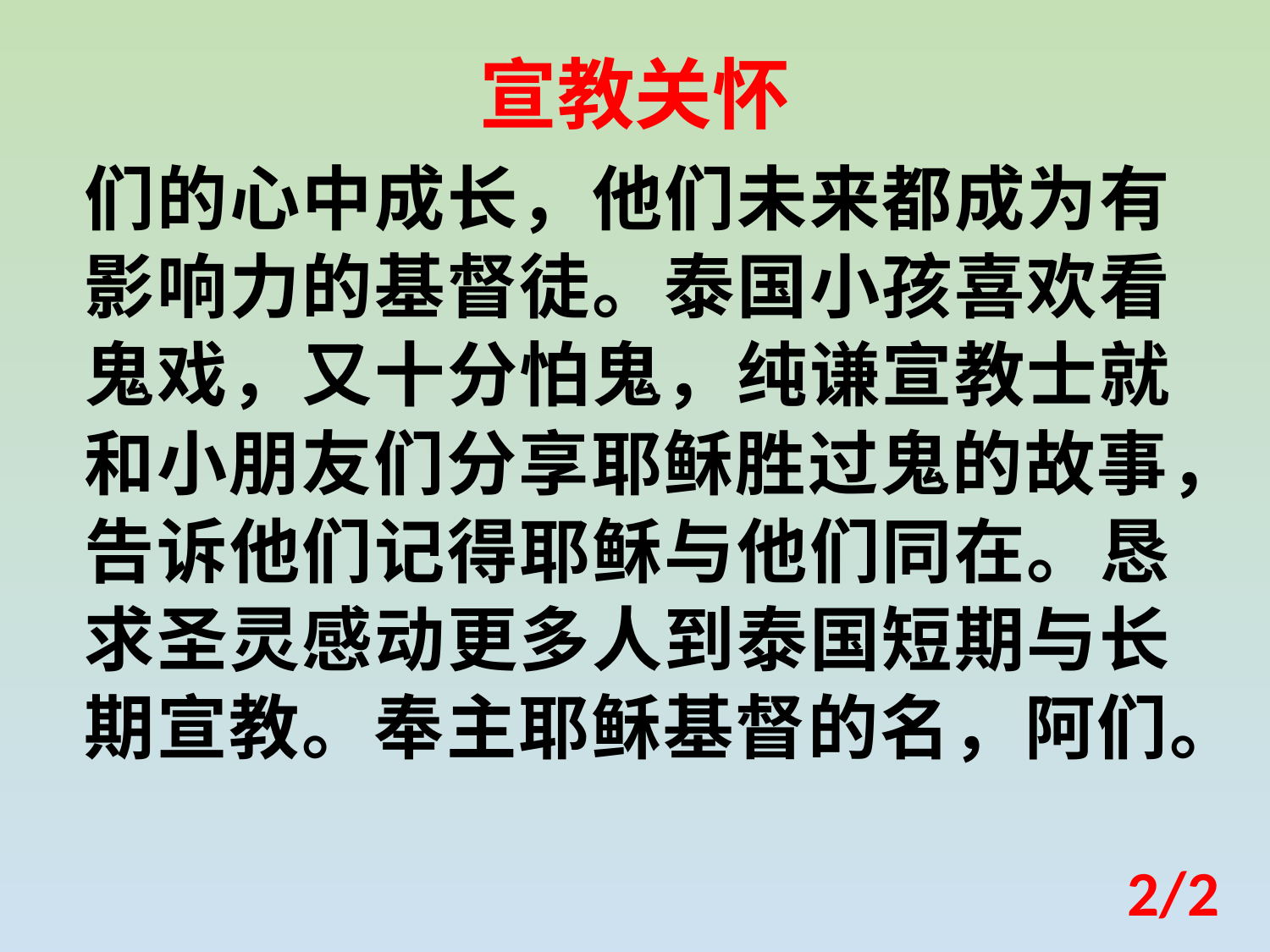

宣教关怀
们的心中成长，他们未来都成为有影响力的基督徒。泰国小孩喜欢看鬼戏，又十分怕鬼，纯谦宣教士就和小朋友们分享耶稣胜过鬼的故事，告诉他们记得耶稣与他们同在。恳求圣灵感动更多人到泰国短期与长期宣教。奉主耶稣基督的名，阿们。
2/2